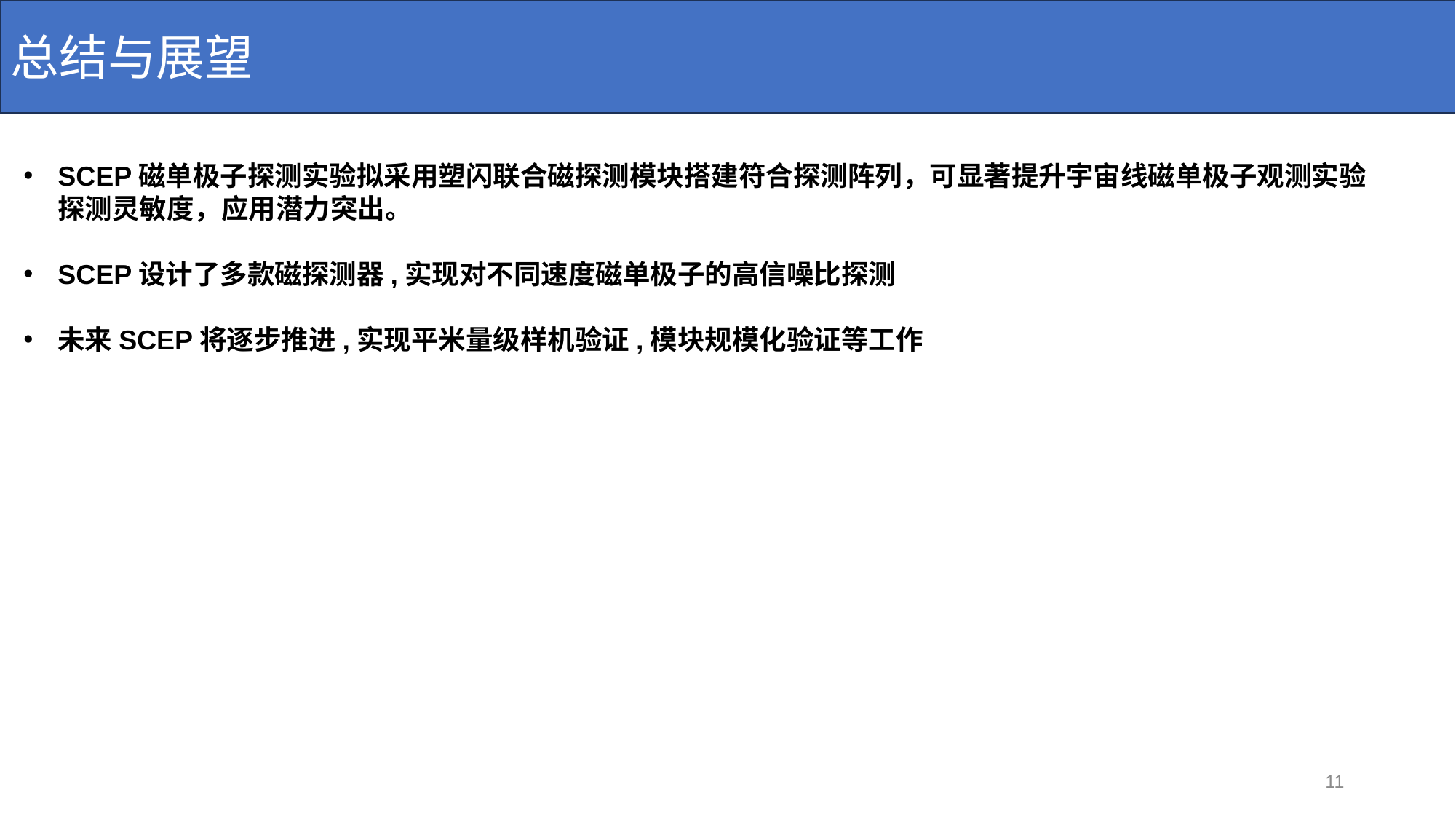

总结与展望

SCEP磁单极子探测实验拟采用塑闪联合磁探测模块搭建符合探测阵列，可显著提升宇宙线磁单极子观测实验探测灵敏度，应用潜力突出。

SCEP设计了多款磁探测器,实现对不同速度磁单极子的高信噪比探测

未来SCEP将逐步推进,实现平米量级样机验证,模块规模化验证等工作
11